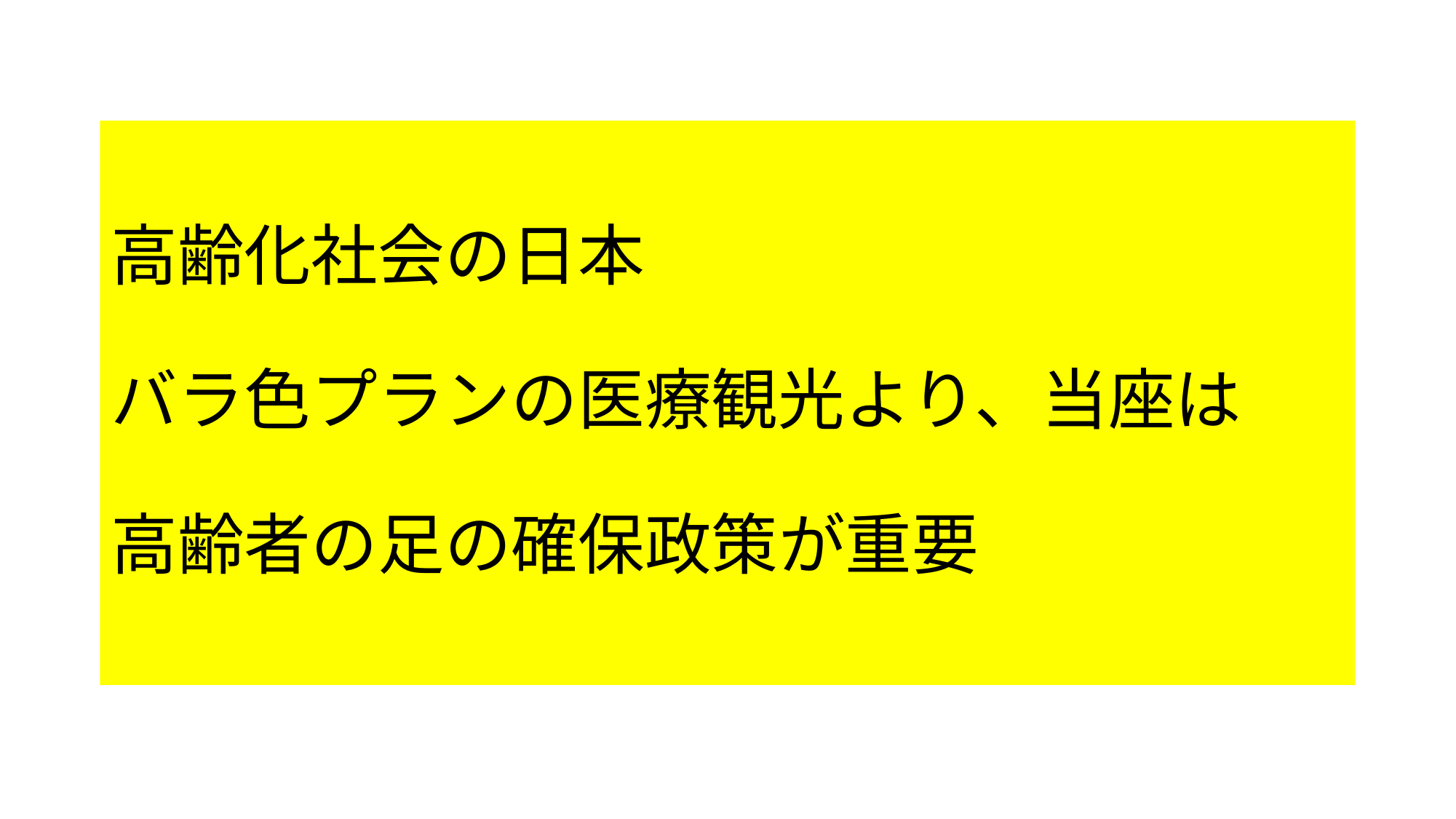

# 高齢化社会の日本 バラ色プランの医療観光より、当座は 高齢者の足の確保政策が重要